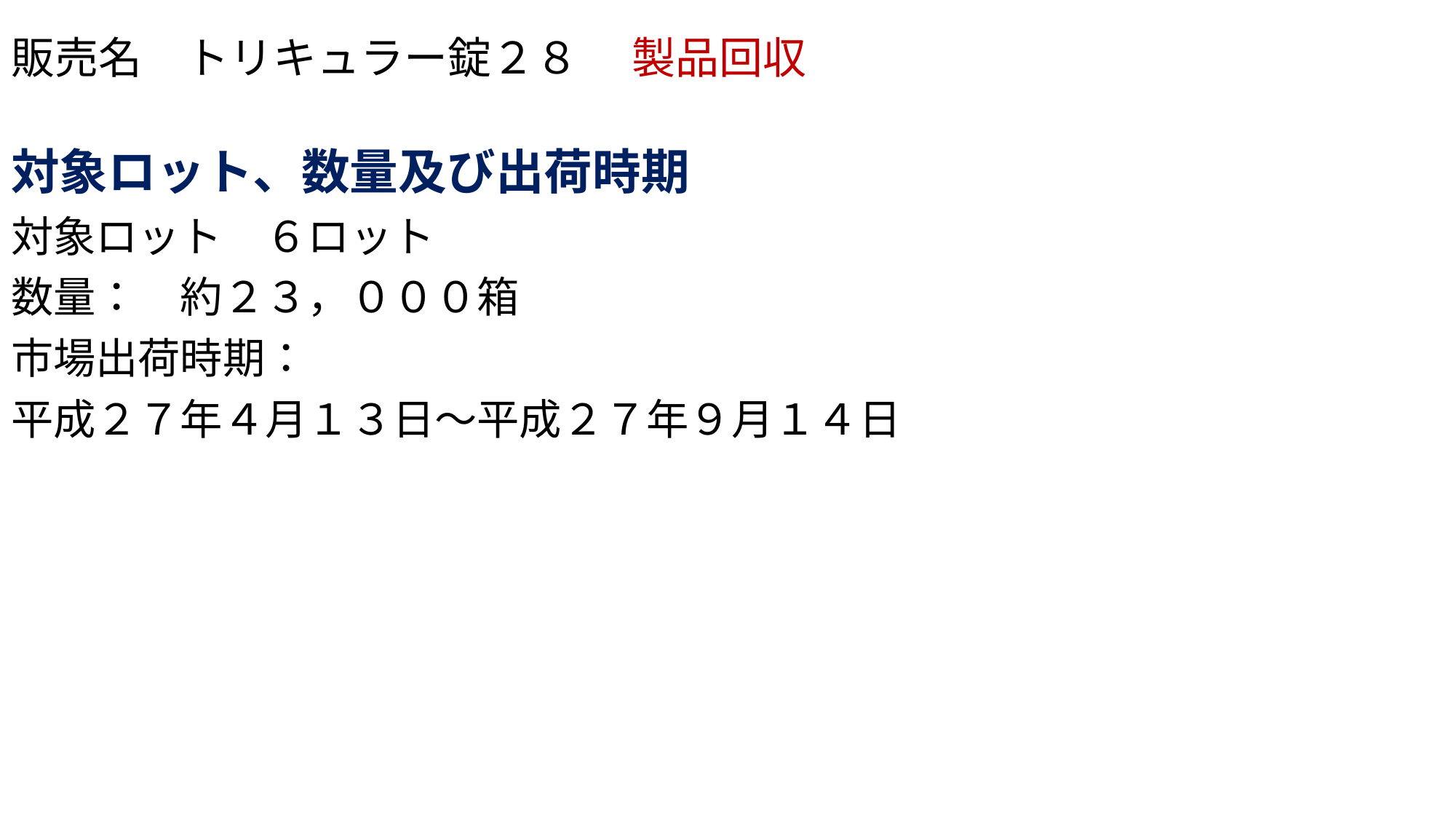

# 販売名　トリキュラー錠２８　 製品回収
対象ロット、数量及び出荷時期
対象ロット　６ロット
数量：　約２３，０００箱
市場出荷時期：
平成２７年４月１３日～平成２７年９月１４日